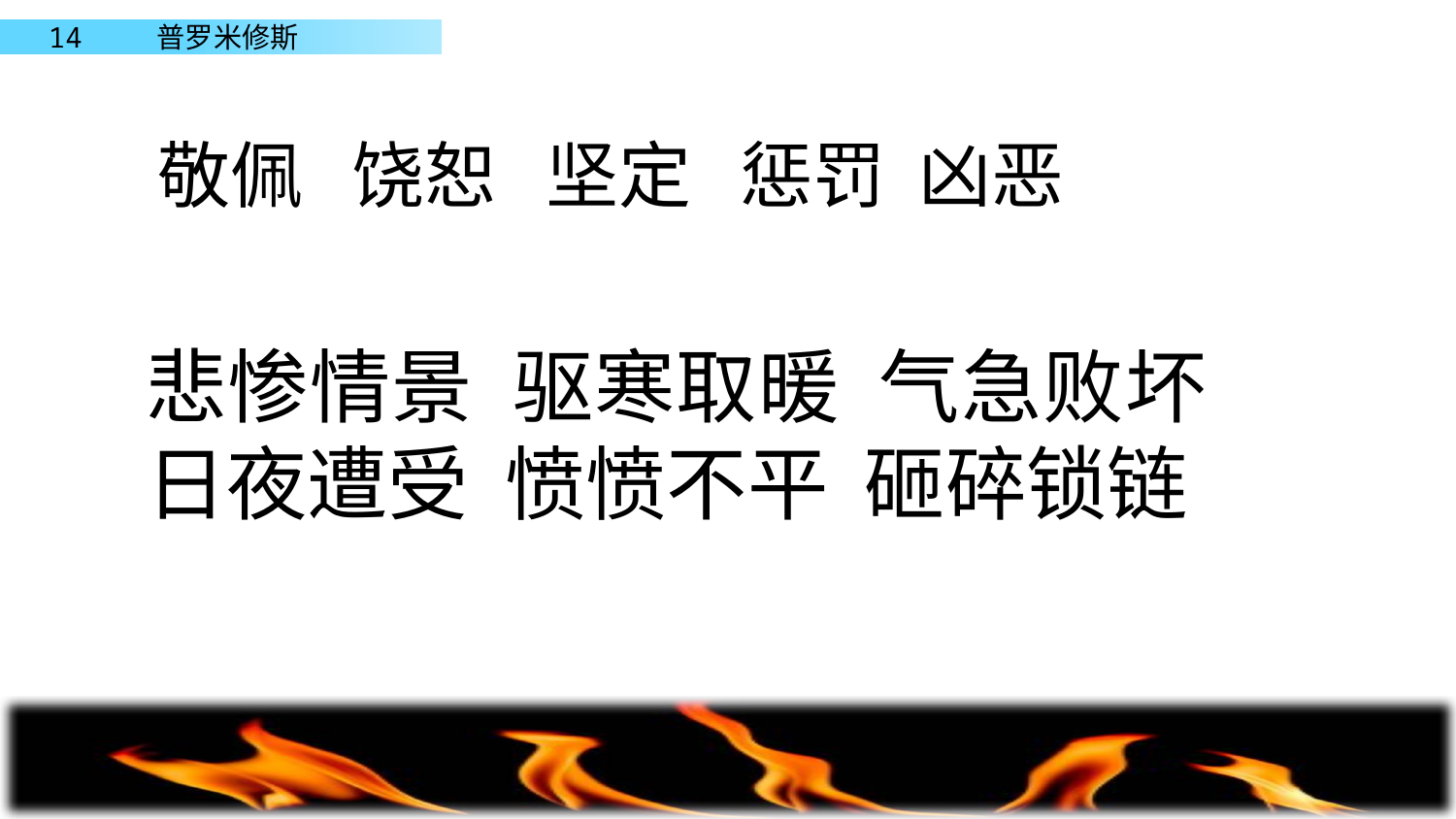

敬佩   饶恕   坚定   惩罚  凶恶
悲惨情景  驱寒取暖  气急败坏 日夜遭受  愤愤不平  砸碎锁链